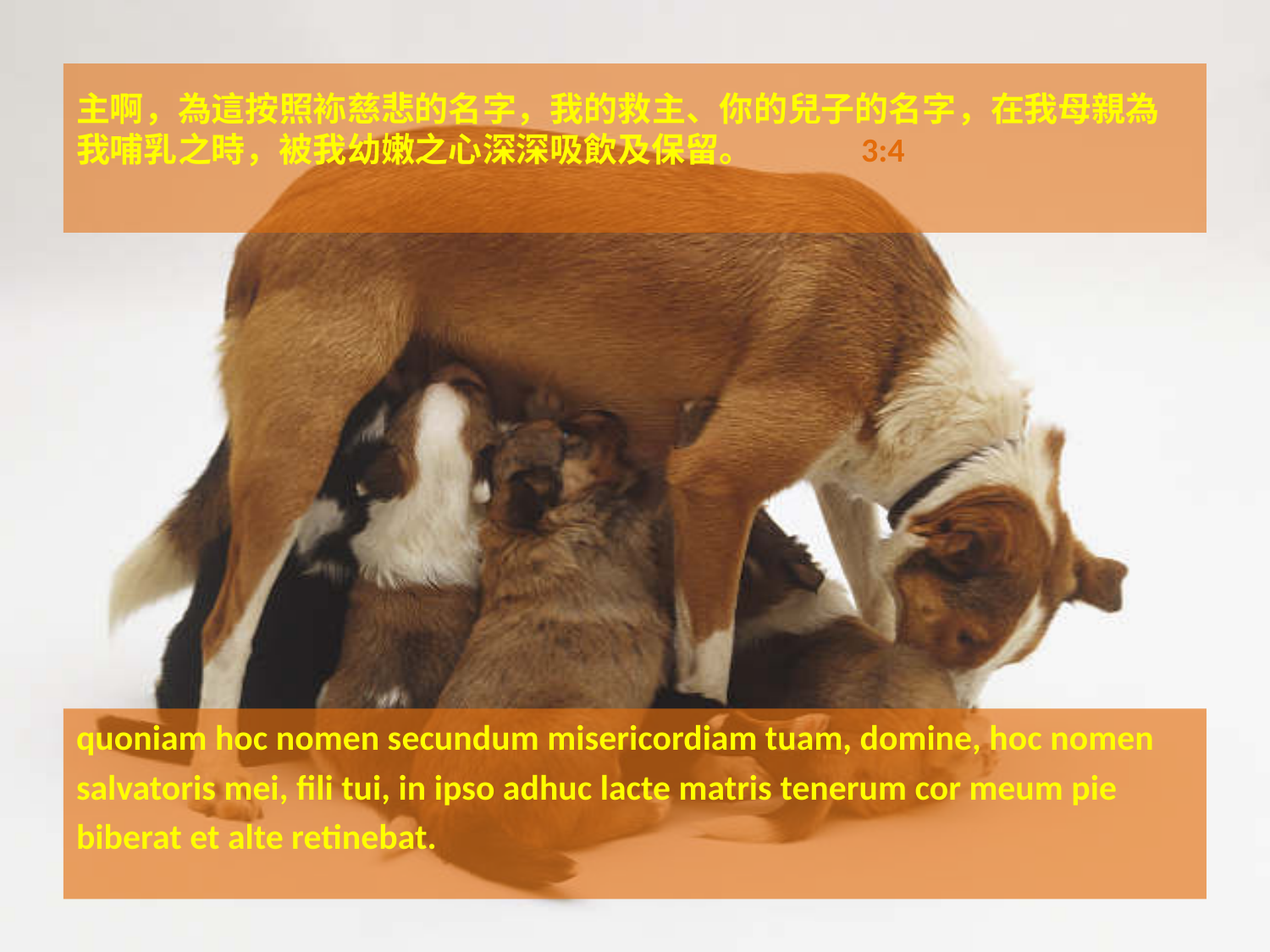

# 主啊，為這按照袮慈悲的名字，我的救主、你的兒子的名字，在我母親為我哺乳之時，被我幼嫩之心深深吸飲及保留。			      3:4

quoniam hoc nomen secundum misericordiam tuam, domine, hoc nomen
salvatoris mei, fili tui, in ipso adhuc lacte matris tenerum cor meum pie
biberat et alte retinebat.